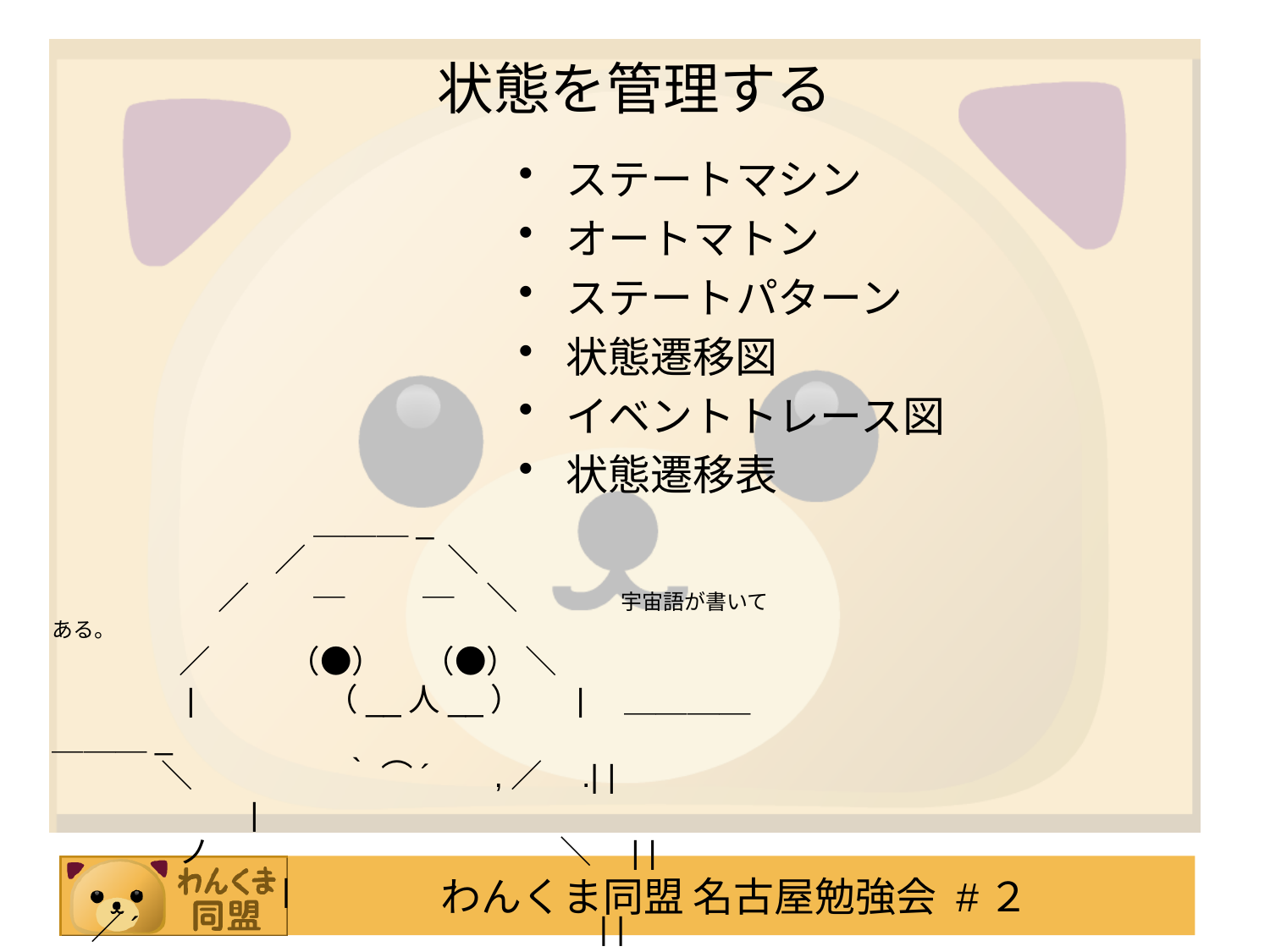

# 状態を管理する
ステートマシン
オートマトン
ステートパターン
状態遷移図
イベントトレース図
状態遷移表
　　　　　 　　　＿＿＿_
　　　　　　　／　　 　 　＼
　　　　 　／　　─　 　 ─　＼ 　　　宇宙語が書いてある。
　　　　／ 　　 （●） 　（●） ＼
　　　　|　 　  　 （__人__）　  |　＿＿＿＿＿＿＿_
　 　　 ＼　　  　　 ｀ ⌒´ 　 ,／　.| |　　　　　　　　　　|
　　　　ノ　　　　　　　　　　　＼　| |　　　　　　　　　　|
　 ／´ 　 　　　　　　　　　　　 　 | |　　　　　　　　　　|